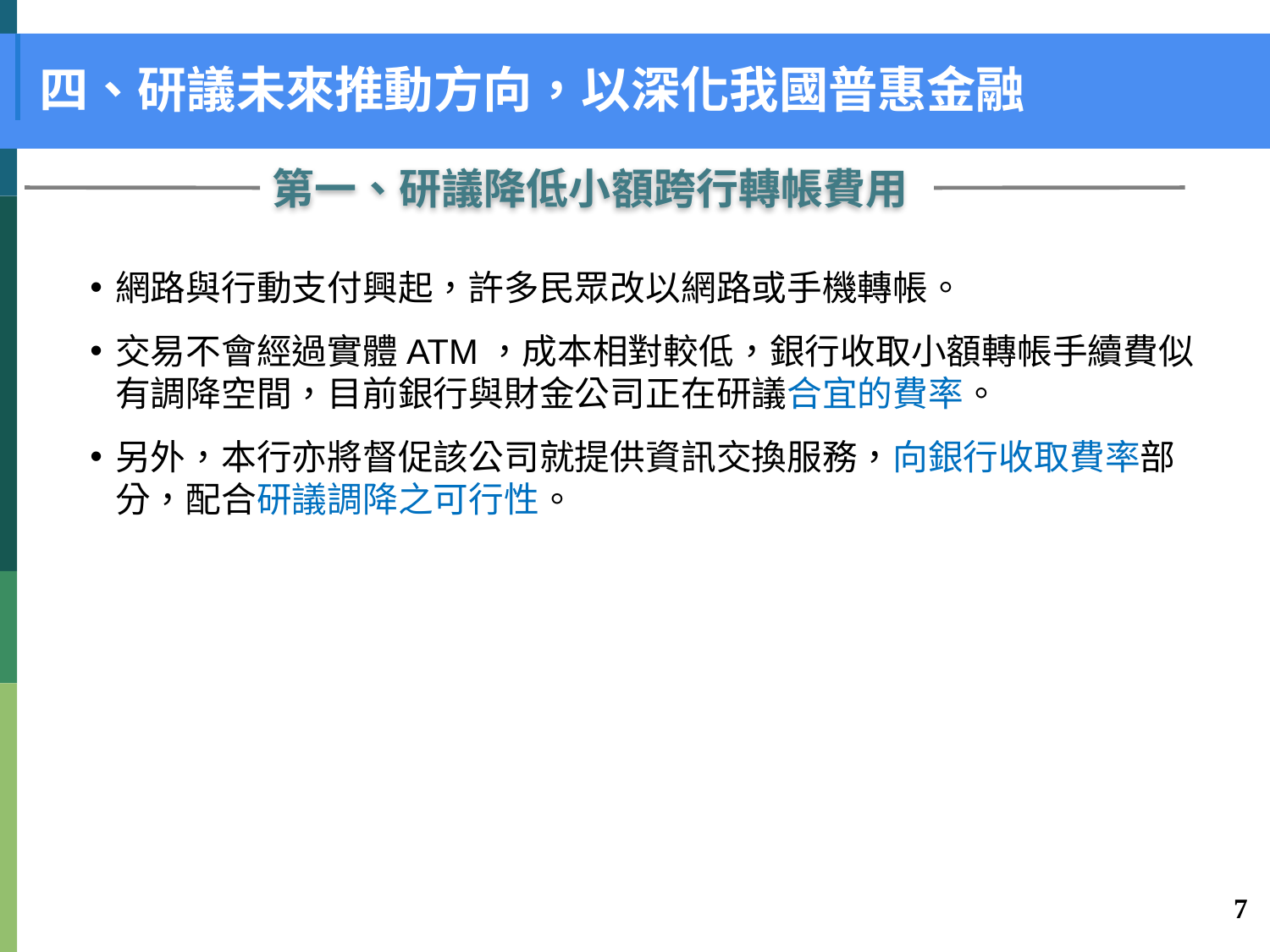

# 四、研議未來推動方向，以深化我國普惠金融
第一、研議降低小額跨行轉帳費用
網路與行動支付興起，許多民眾改以網路或手機轉帳。
交易不會經過實體ATM，成本相對較低，銀行收取小額轉帳手續費似有調降空間，目前銀行與財金公司正在研議合宜的費率。
另外，本行亦將督促該公司就提供資訊交換服務，向銀行收取費率部分，配合研議調降之可行性。
7